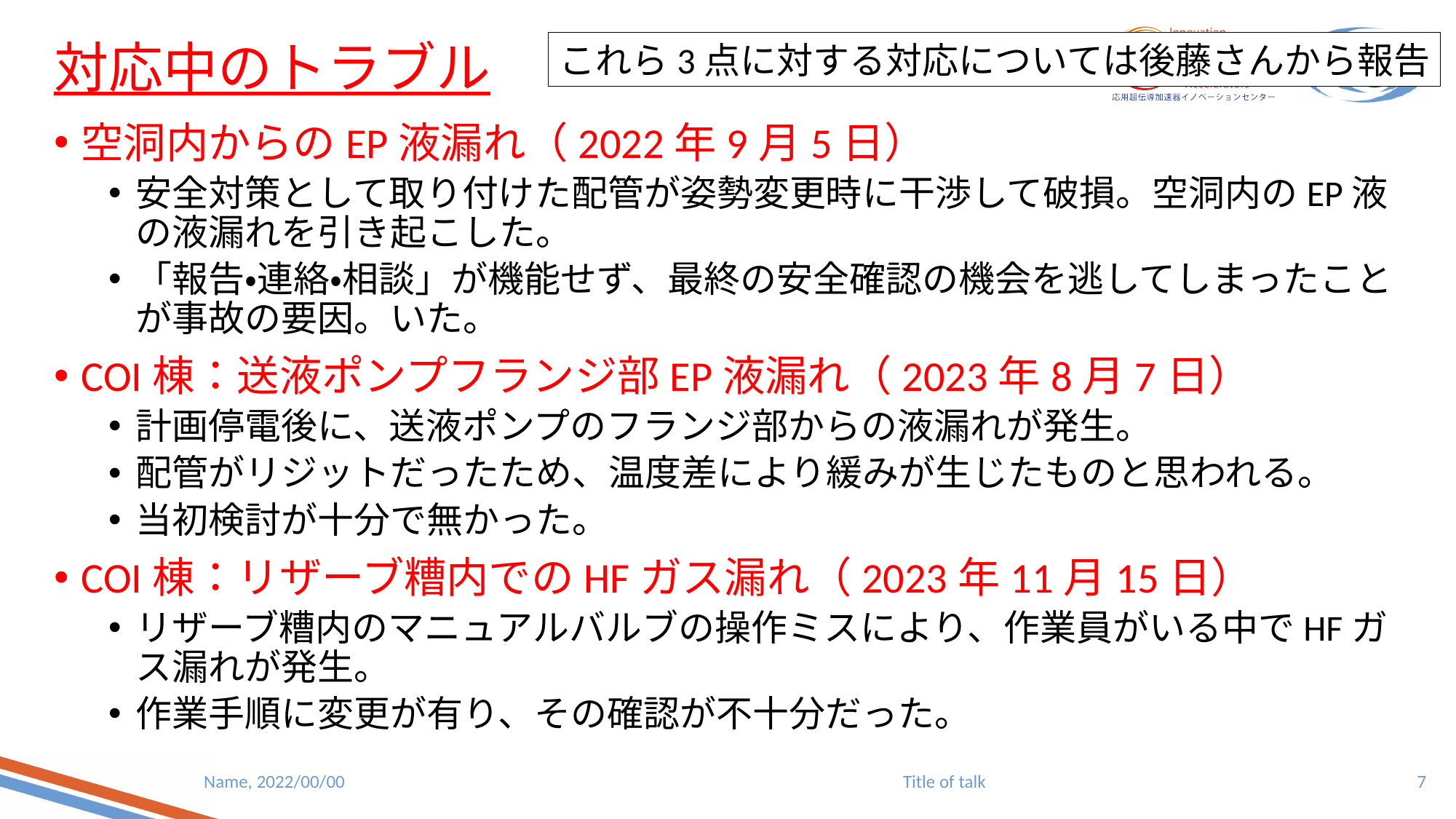

これら3点に対する対応については後藤さんから報告
# 対応中のトラブル
空洞内からのEP液漏れ（2022年9月5日）
安全対策として取り付けた配管が姿勢変更時に干渉して破損。空洞内のEP液の液漏れを引き起こした。
「報告・連絡・相談」が機能せず、最終の安全確認の機会を逃してしまったことが事故の要因。いた。
COI棟：送液ポンプフランジ部EP液漏れ（2023年8月7日）
計画停電後に、送液ポンプのフランジ部からの液漏れが発生。
配管がリジットだったため、温度差により緩みが生じたものと思われる。
当初検討が十分で無かった。
COI棟：リザーブ糟内でのHFガス漏れ（2023年11月15日）
リザーブ糟内のマニュアルバルブの操作ミスにより、作業員がいる中でHFガス漏れが発生。
作業手順に変更が有り、その確認が不十分だった。
7
Name, 2022/00/00
Title of talk